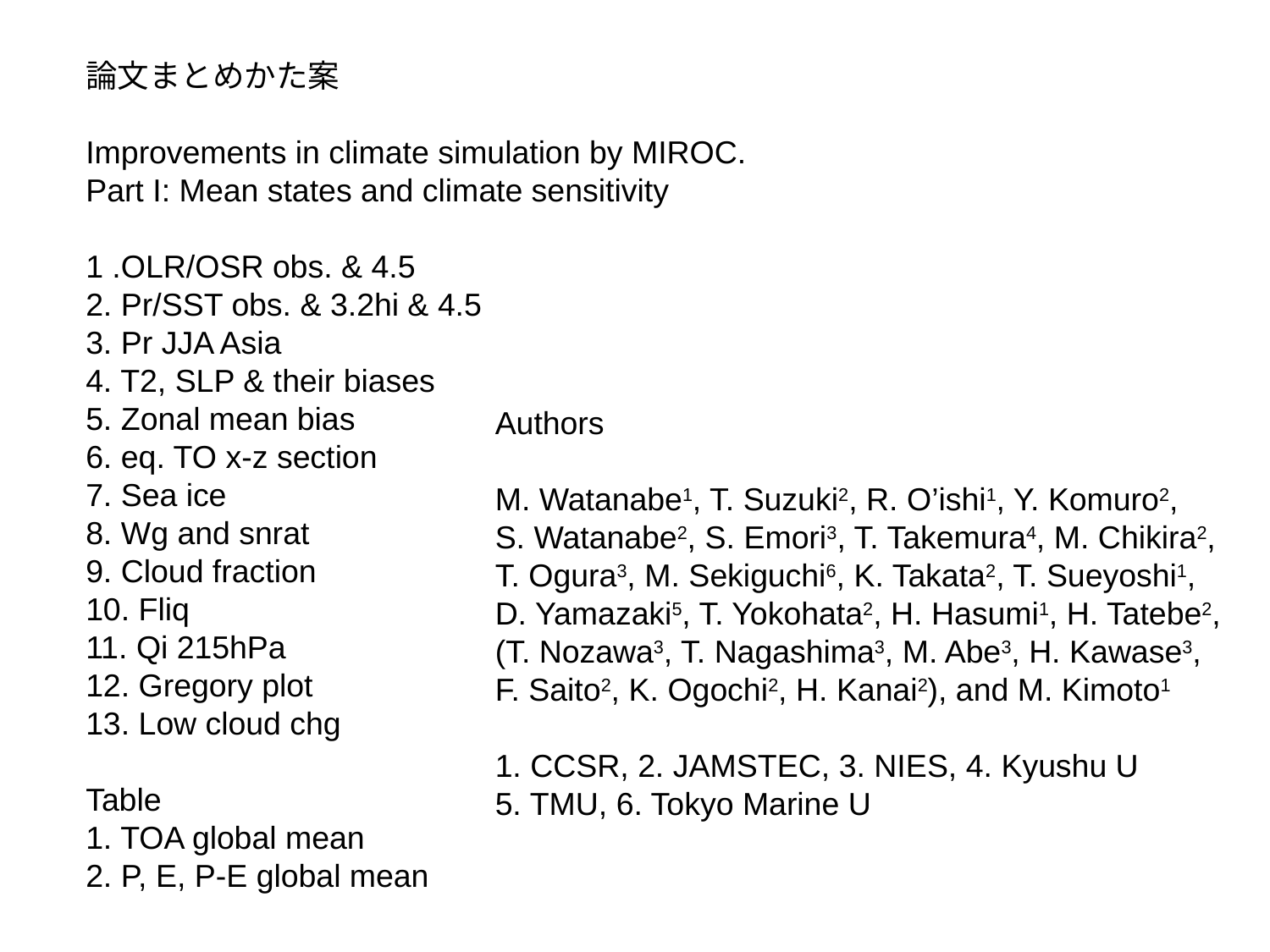

論文まとめかた案

Improvements in climate simulation by MIROC.
Part I: Mean states and climate sensitivity

1 .OLR/OSR obs. & 4.5
2. Pr/SST obs. & 3.2hi & 4.5
3. Pr JJA Asia
4. T2, SLP & their biases
5. Zonal mean bias
6. eq. TO x-z section
7. Sea ice
8. Wg and snrat
9. Cloud fraction
10. Fliq
11. Qi 215hPa
12. Gregory plot
13. Low cloud chg

Table
1. TOA global mean
2. P, E, P-E global mean
Authors

M. Watanabe1, T. Suzuki2, R. O’ishi1, Y. Komuro2,
S. Watanabe2, S. Emori3, T. Takemura4, M. Chikira2,
T. Ogura3, M. Sekiguchi6, K. Takata2, T. Sueyoshi1,
D. Yamazaki5, T. Yokohata2, H. Hasumi1, H. Tatebe2,
(T. Nozawa3, T. Nagashima3, M. Abe3, H. Kawase3,
F. Saito2, K. Ogochi2, H. Kanai2), and M. Kimoto1

1. CCSR, 2. JAMSTEC, 3. NIES, 4. Kyushu U
5. TMU, 6. Tokyo Marine U